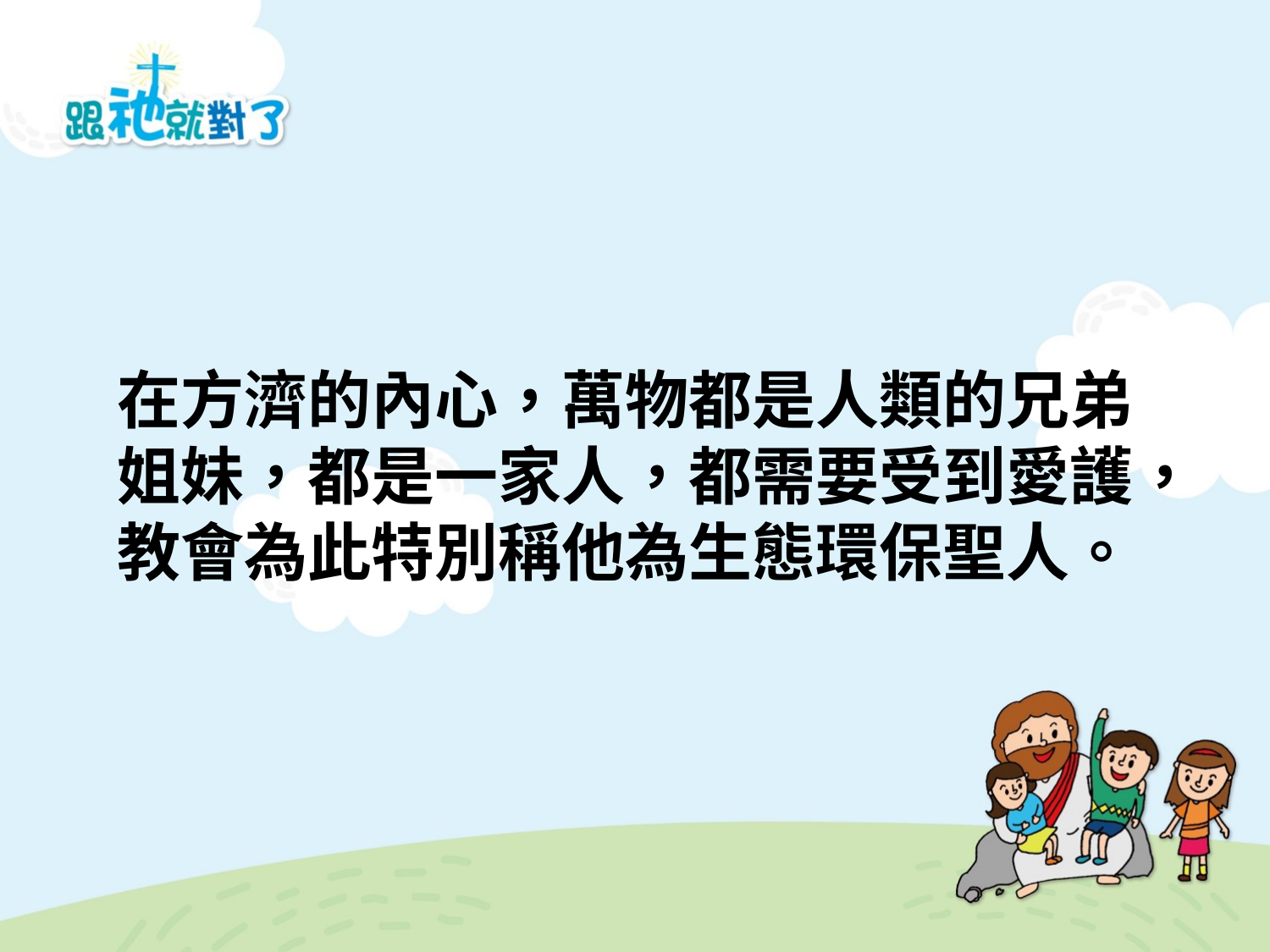

在方濟的內心，萬物都是人類的兄弟姐妹，都是一家人，都需要受到愛護，教會為此特別稱他為生態環保聖人。